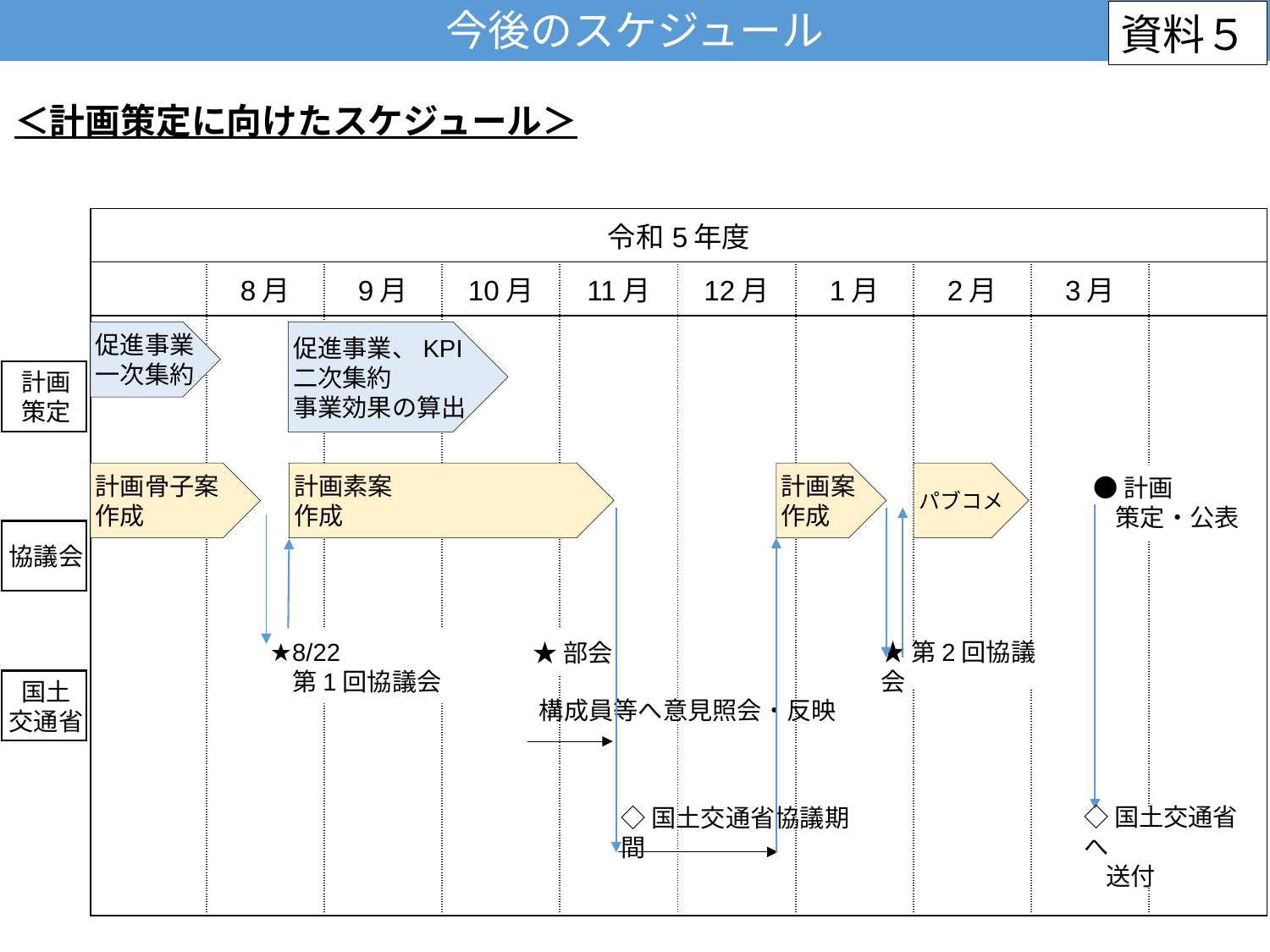

今後のスケジュール
資料５
＜計画策定に向けたスケジュール＞
| 令和5年度 |  |  |  |  |  |  |  |  |  |
| --- | --- | --- | --- | --- | --- | --- | --- | --- | --- |
|  | 8月 | 9月 | 10月 | 11月 | 12月 | 1月 | 2月 | 3月 |  |
|  |  |  |  |  |  |  |  |  |  |
促進事業
一次集約
促進事業、KPI
二次集約
事業効果の算出
計画
策定
計画案
作成
パブコメ
計画骨子案作成
計画素案
作成
●計画
   策定・公表
協議会
★8/22
   第1回協議会
★部会
★第2回協議会
国土
交通省
構成員等へ意見照会・反映
◇国土交通省協議期間
◇国土交通省へ
   送付